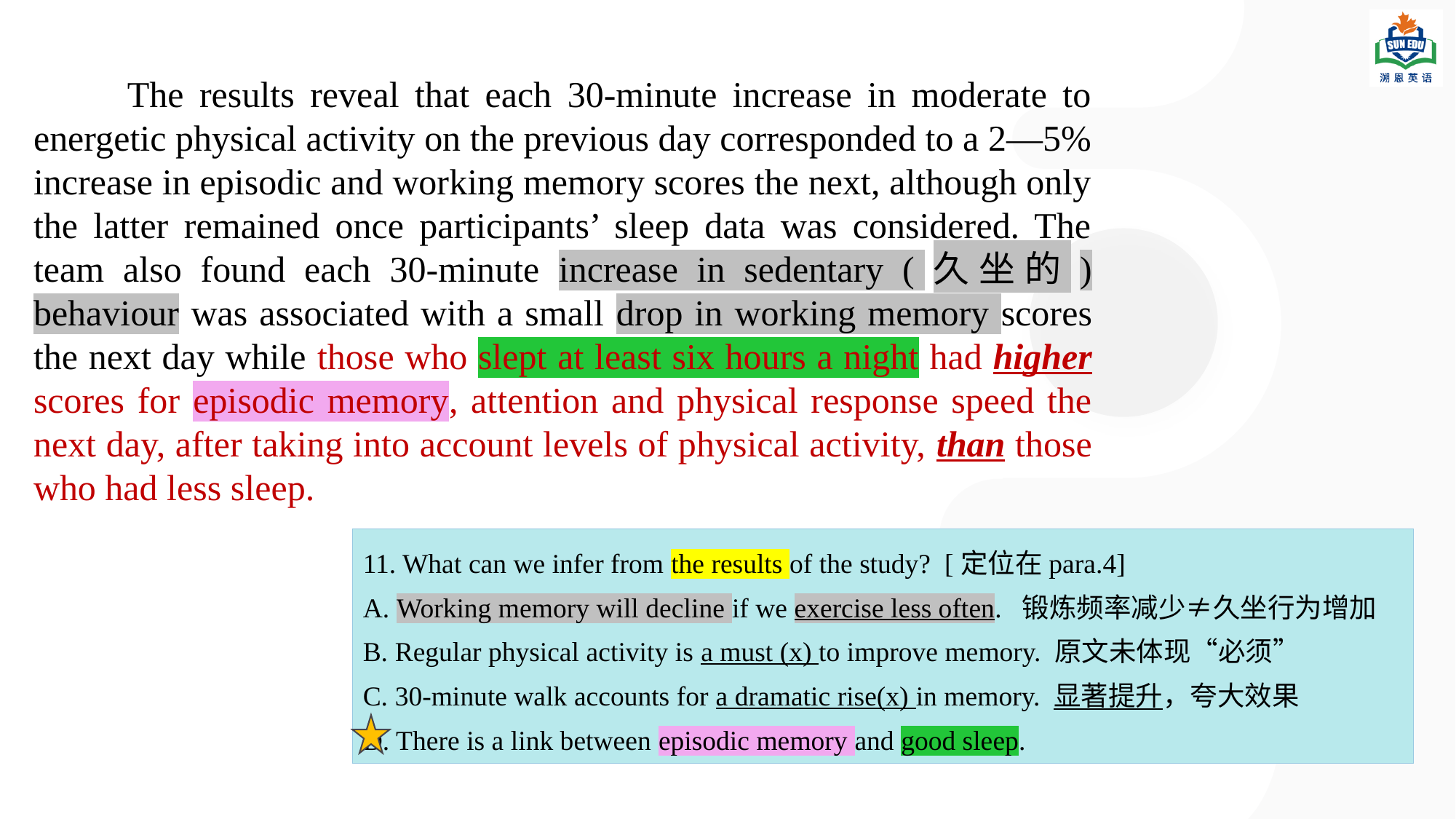

The results reveal that each 30-minute increase in moderate to energetic physical activity on the previous day corresponded to a 2—5% increase in episodic and working memory scores the next, although only the latter remained once participants’ sleep data was considered. The team also found each 30-minute increase in sedentary (久坐的) behaviour was associated with a small drop in working memory scores the next day while those who slept at least six hours a night had higher scores for episodic memory, attention and physical response speed the next day, after taking into account levels of physical activity, than those who had less sleep.

11. What can we infer from the results of the study?  [定位在para.4]
A. Working memory will decline if we exercise less often.  锻炼频率减少≠久坐行为增加
B. Regular physical activity is a must (x) to improve memory. 原文未体现“必须”
C. 30-minute walk accounts for a dramatic rise(x) in memory. 显著提升，夸大效果
D. There is a link between episodic memory and good sleep.